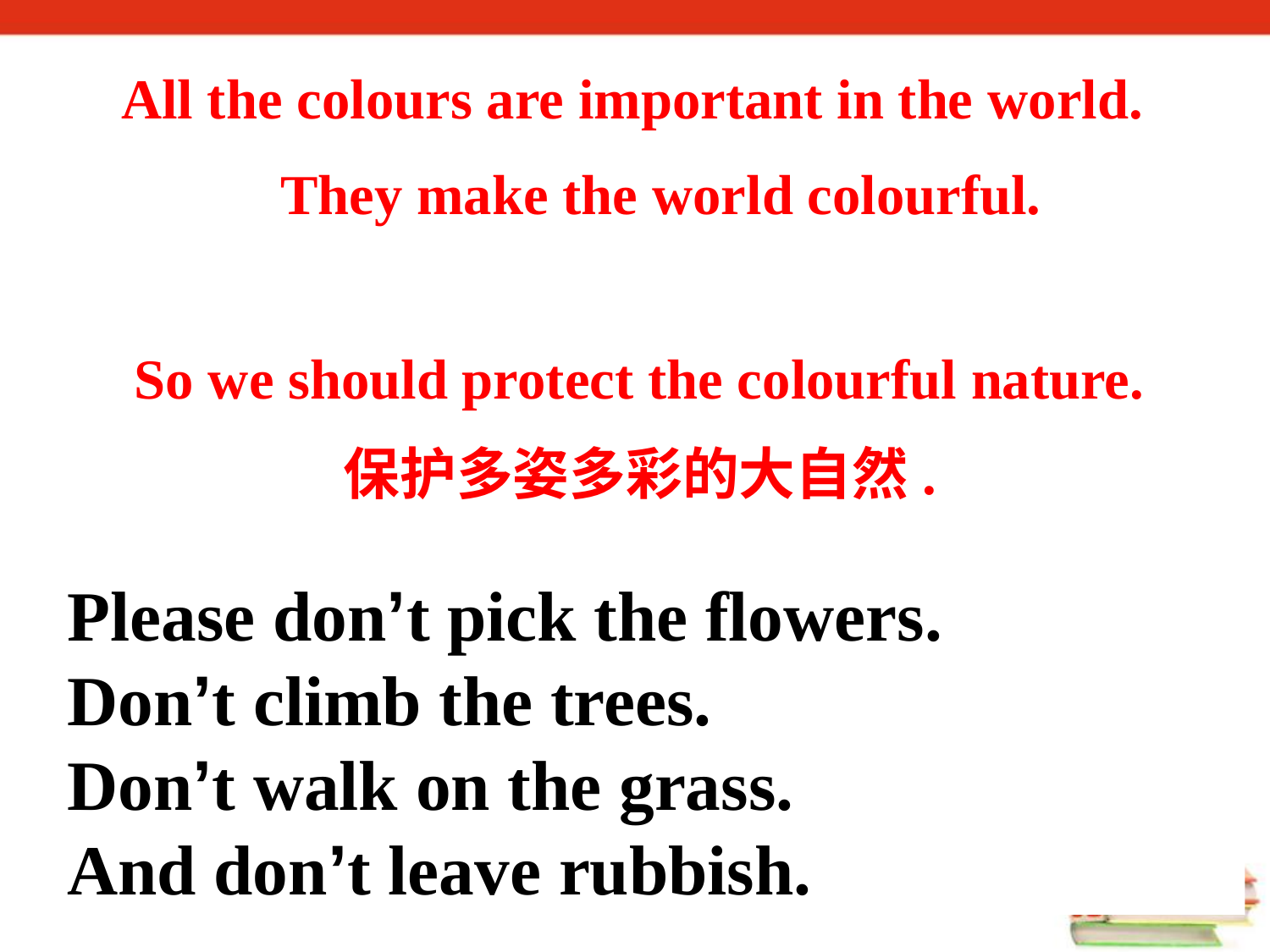

All the colours are important in the world.
   They make the world colourful.
So we should protect the colourful nature.
保护多姿多彩的大自然.
Please don’t pick the flowers.
Don’t climb the trees.
Don’t walk on the grass.
And don’t leave rubbish.